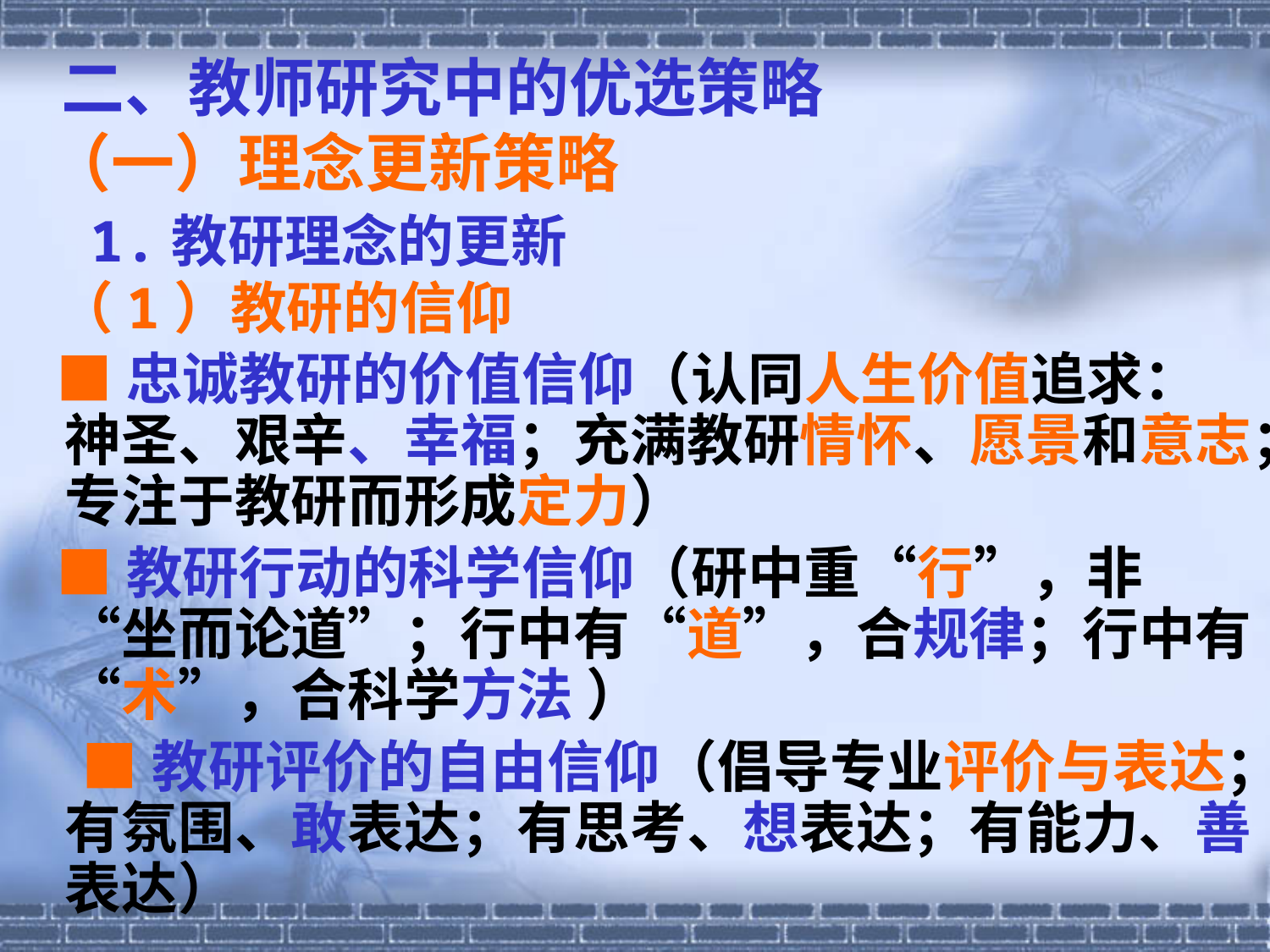

二、教师研究中的优选策略
 （一）理念更新策略
  1.教研理念的更新
  （1）教研的信仰
   ■忠诚教研的价值信仰（认同人生价值追求：神圣、艰辛、幸福；充满教研情怀、愿景和意志；专注于教研而形成定力）
   ■教研行动的科学信仰（研中重“行”，非“坐而论道”；行中有“道”，合规律；行中有“术”，合科学方法 ）
     ■教研评价的自由信仰（倡导专业评价与表达；有氛围、敢表达；有思考、想表达；有能力、善表达）